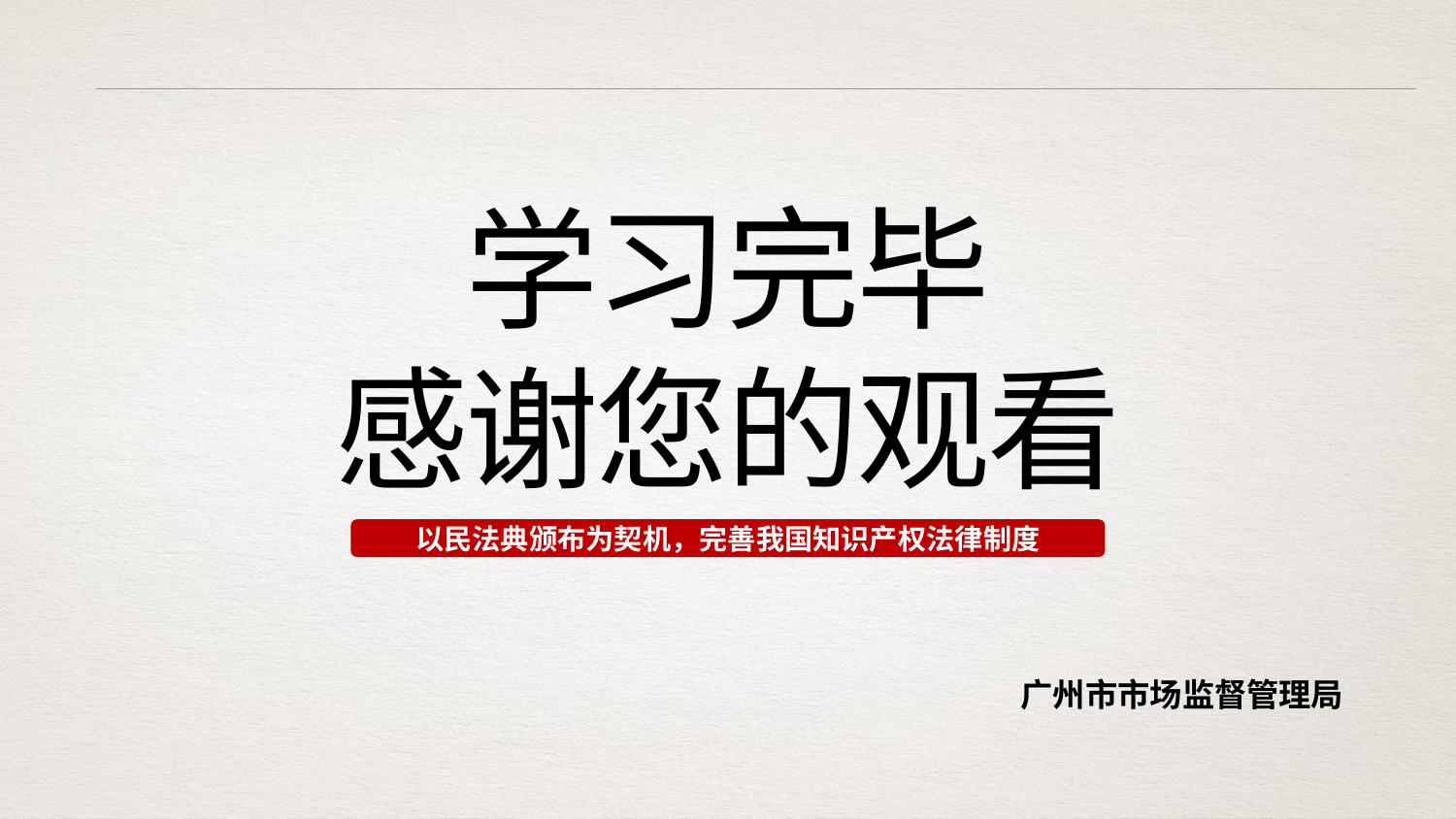

学习完毕
感谢您的观看
以民法典颁布为契机，完善我国知识产权法律制度
广州市市场监督管理局